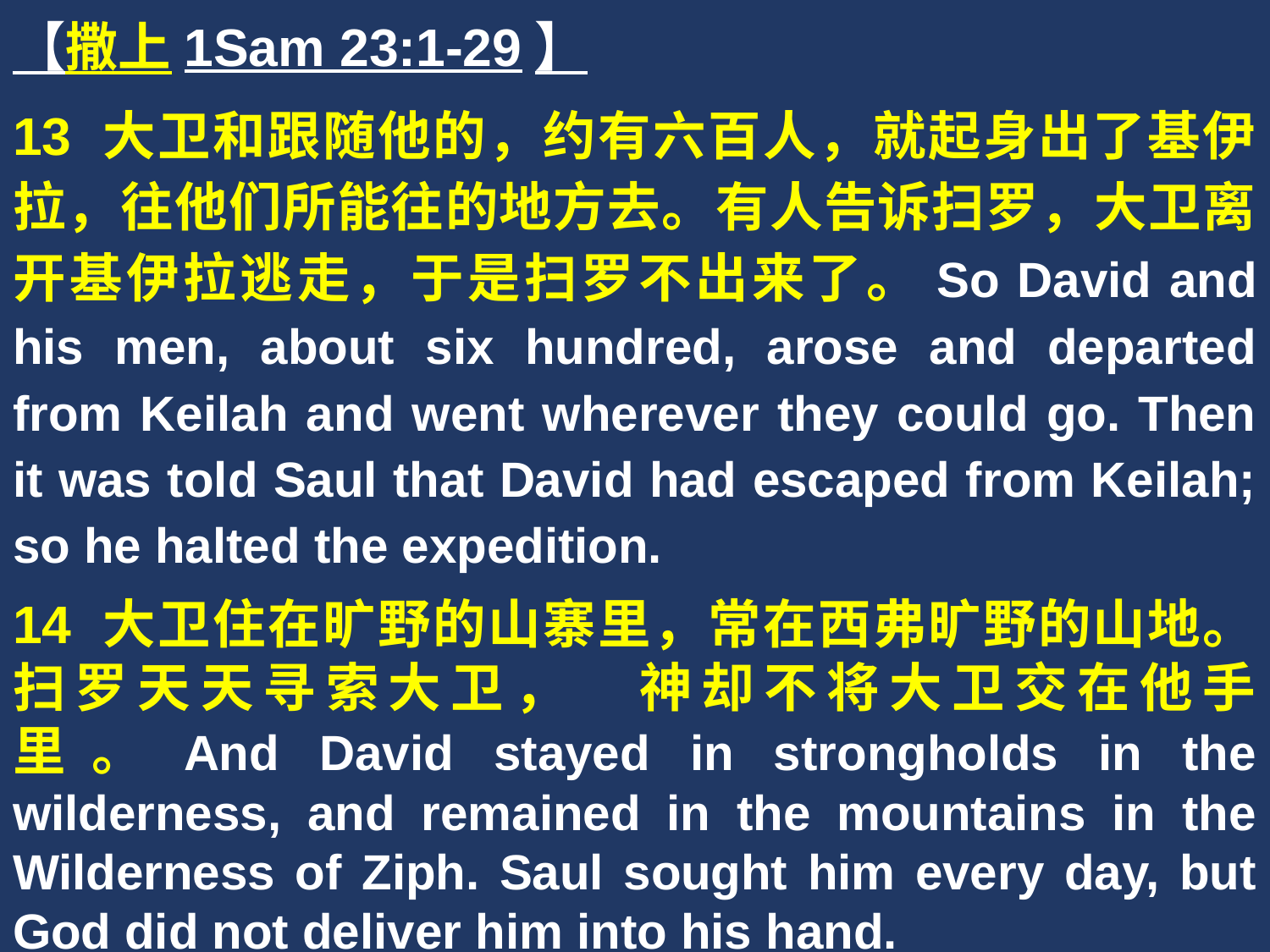

【撒上1Sam 23:1-29】
13 大卫和跟随他的，约有六百人，就起身出了基伊拉，往他们所能往的地方去。有人告诉扫罗，大卫离开基伊拉逃走，于是扫罗不出来了。So David and his men, about six hundred, arose and departed from Keilah and went wherever they could go. Then it was told Saul that David had escaped from Keilah; so he halted the expedition.
14 大卫住在旷野的山寨里，常在西弗旷野的山地。扫罗天天寻索大卫，　神却不将大卫交在他手里。And David stayed in strongholds in the wilderness, and remained in the mountains in the Wilderness of Ziph. Saul sought him every day, but God did not deliver him into his hand.